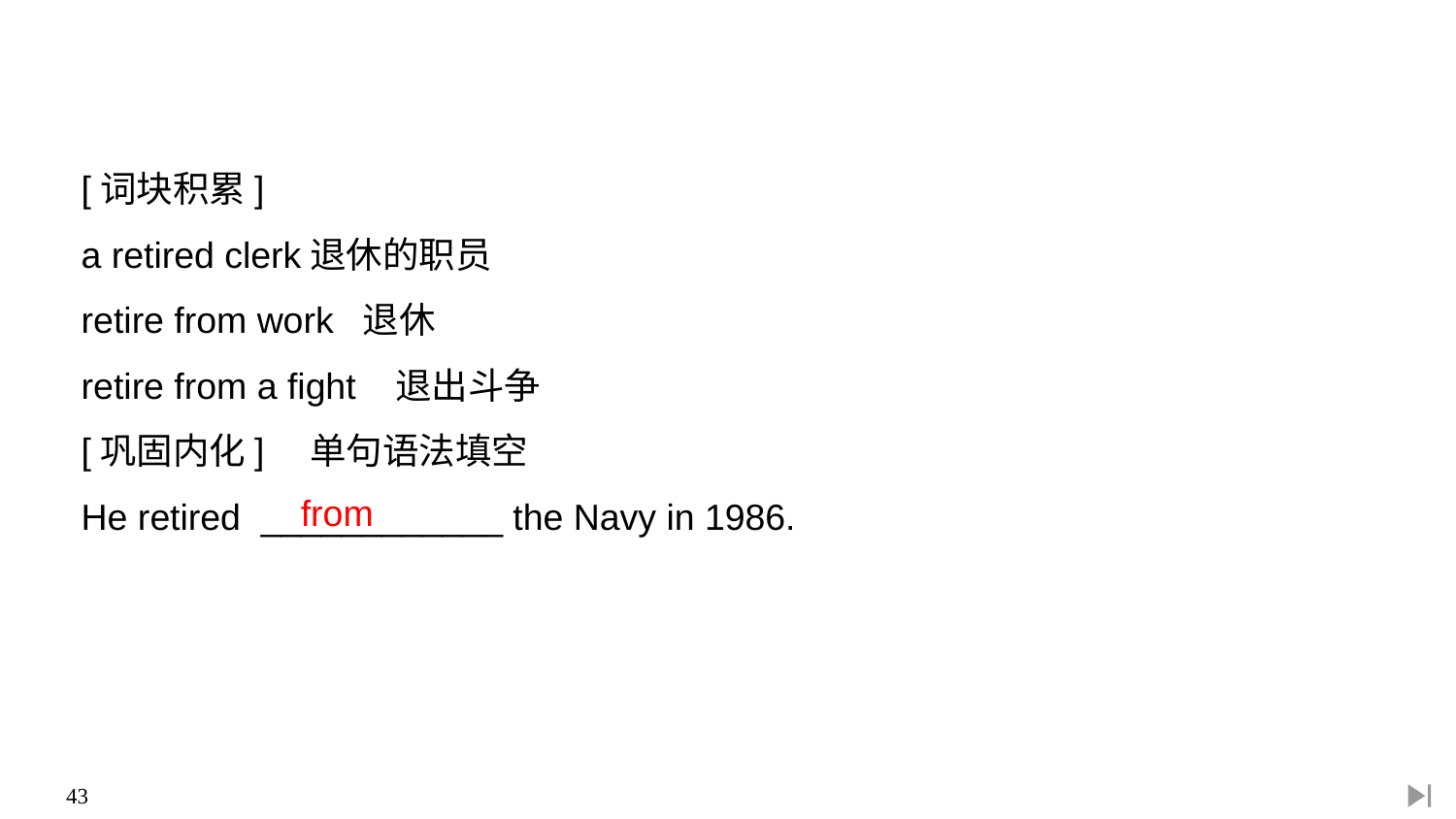

[词块积累]
a retired clerk退休的职员
retire from work  退休
retire from a fight   退出斗争
[巩固内化]　单句语法填空
He retired  ____________ the Navy in 1986.
from